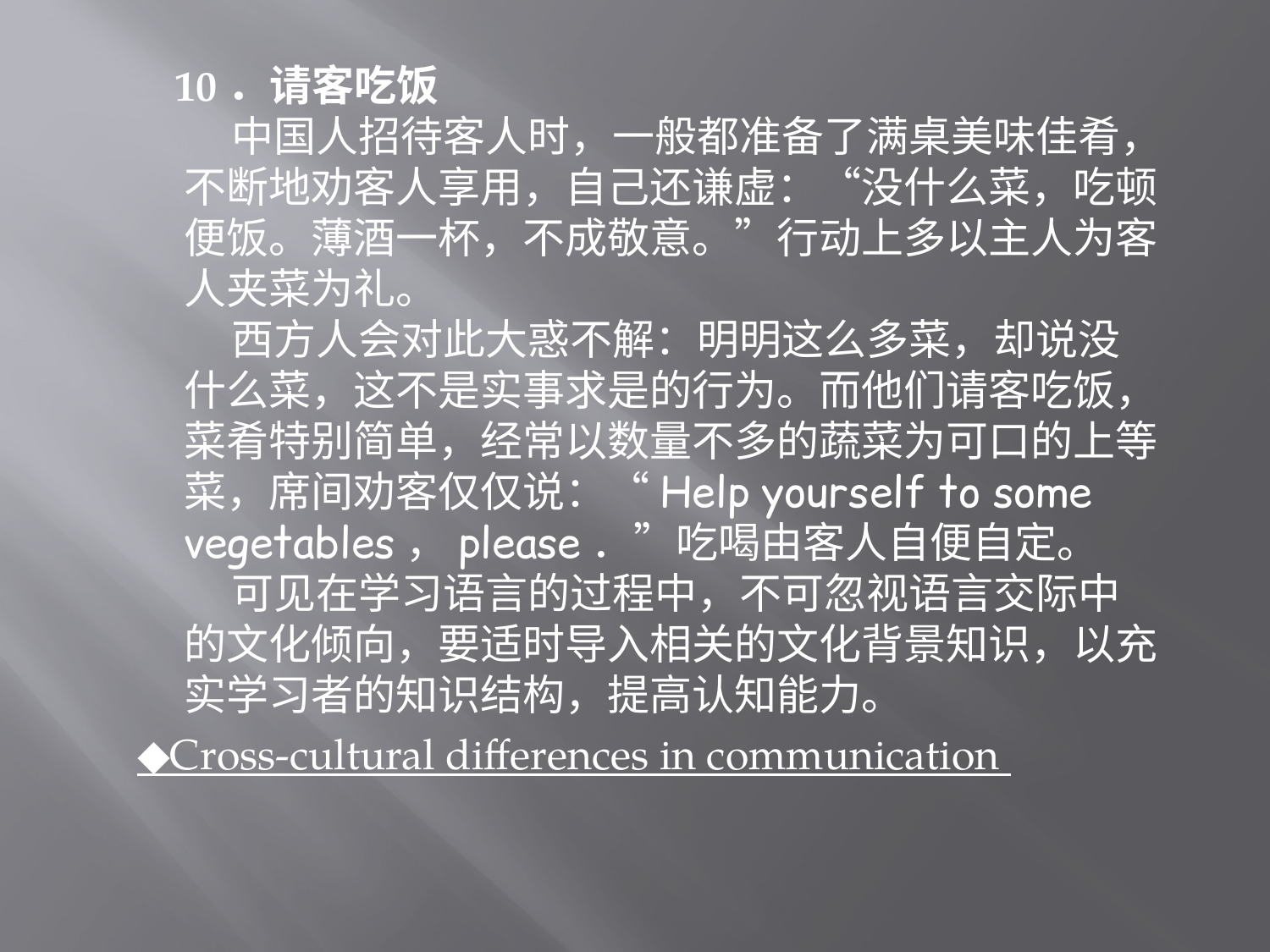

# 10．请客吃饭 中国人招待客人时，一般都准备了满桌美味佳肴，不断地劝客人享用，自己还谦虚：“没什么菜，吃顿便饭。薄酒一杯，不成敬意。”行动上多以主人为客人夹菜为礼。 西方人会对此大惑不解：明明这么多菜，却说没什么菜，这不是实事求是的行为。而他们请客吃饭，菜肴特别简单，经常以数量不多的蔬菜为可口的上等菜，席间劝客仅仅说：“Help yourself to some vegetables，please．”吃喝由客人自便自定。 可见在学习语言的过程中，不可忽视语言交际中的文化倾向，要适时导入相关的文化背景知识，以充实学习者的知识结构，提高认知能力。
 ◆Cross-cultural differences in communication